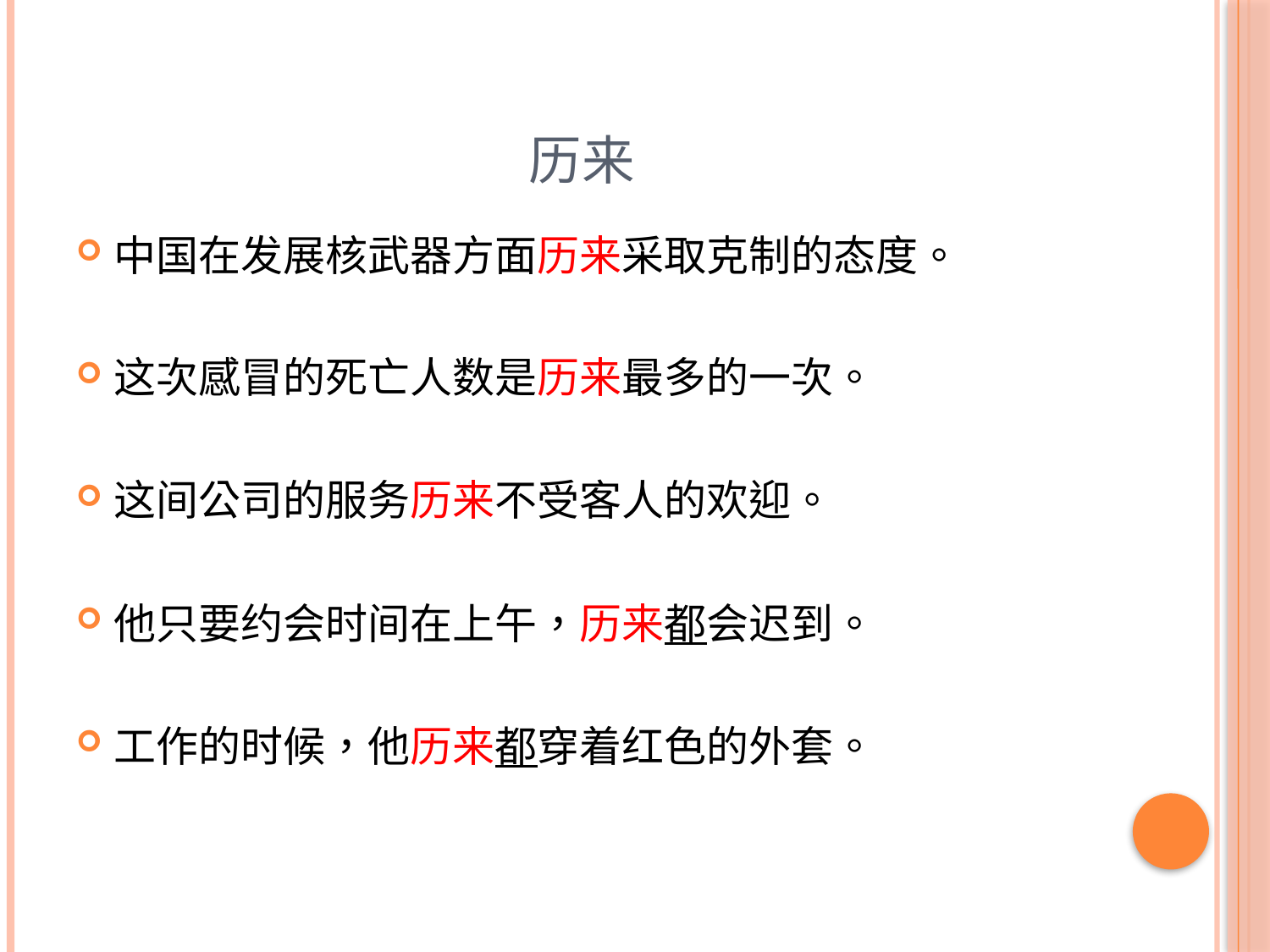

# 历来
中国在发展核武器方面历来采取克制的态度。

这次感冒的死亡人数是历来最多的一次。

这间公司的服务历来不受客人的欢迎。

他只要约会时间在上午，历来都会迟到。

工作的时候，他历来都穿着红色的外套。